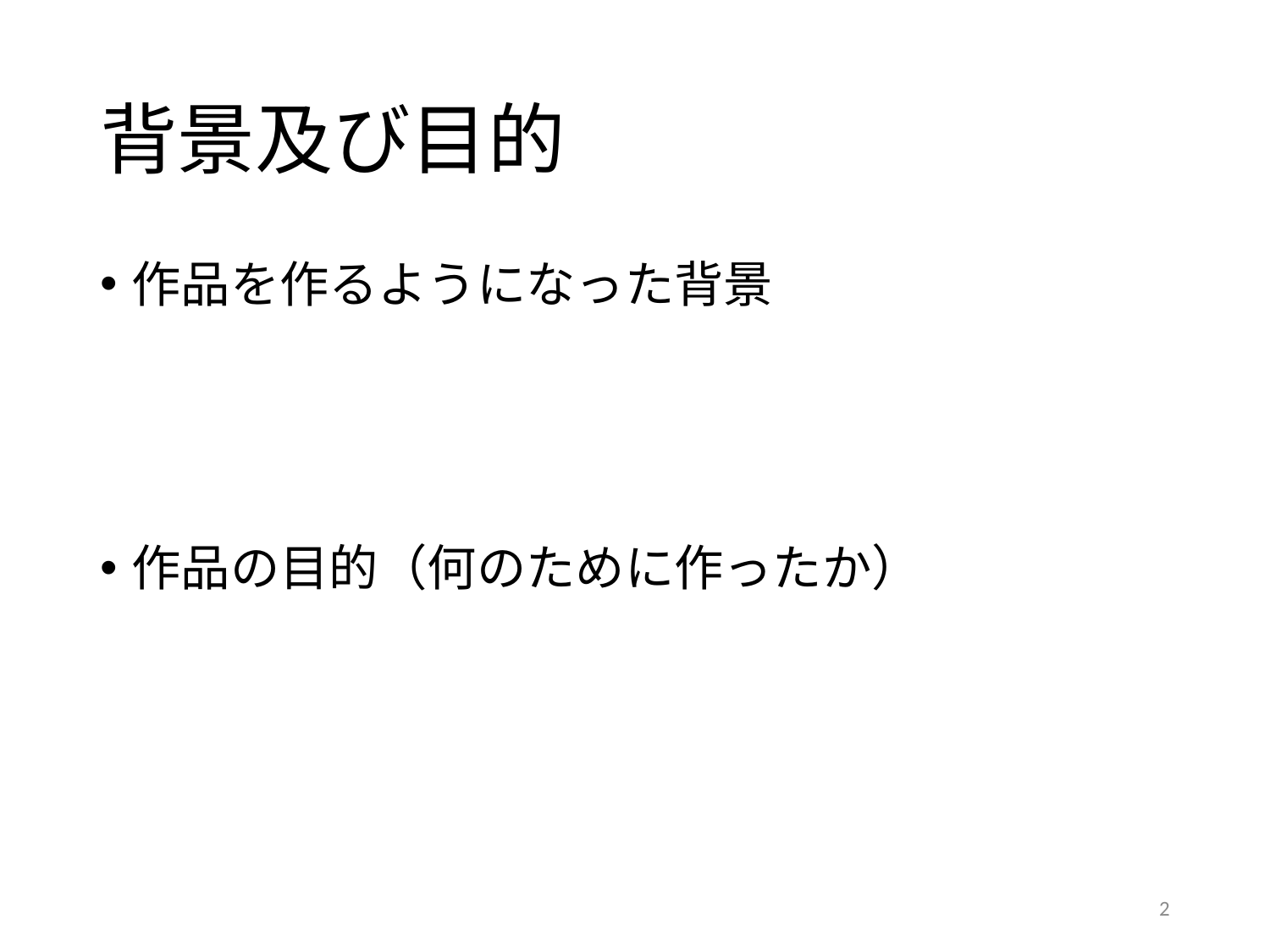

# 背景及び目的
作品を作るようになった背景

作品の目的（何のために作ったか）
2